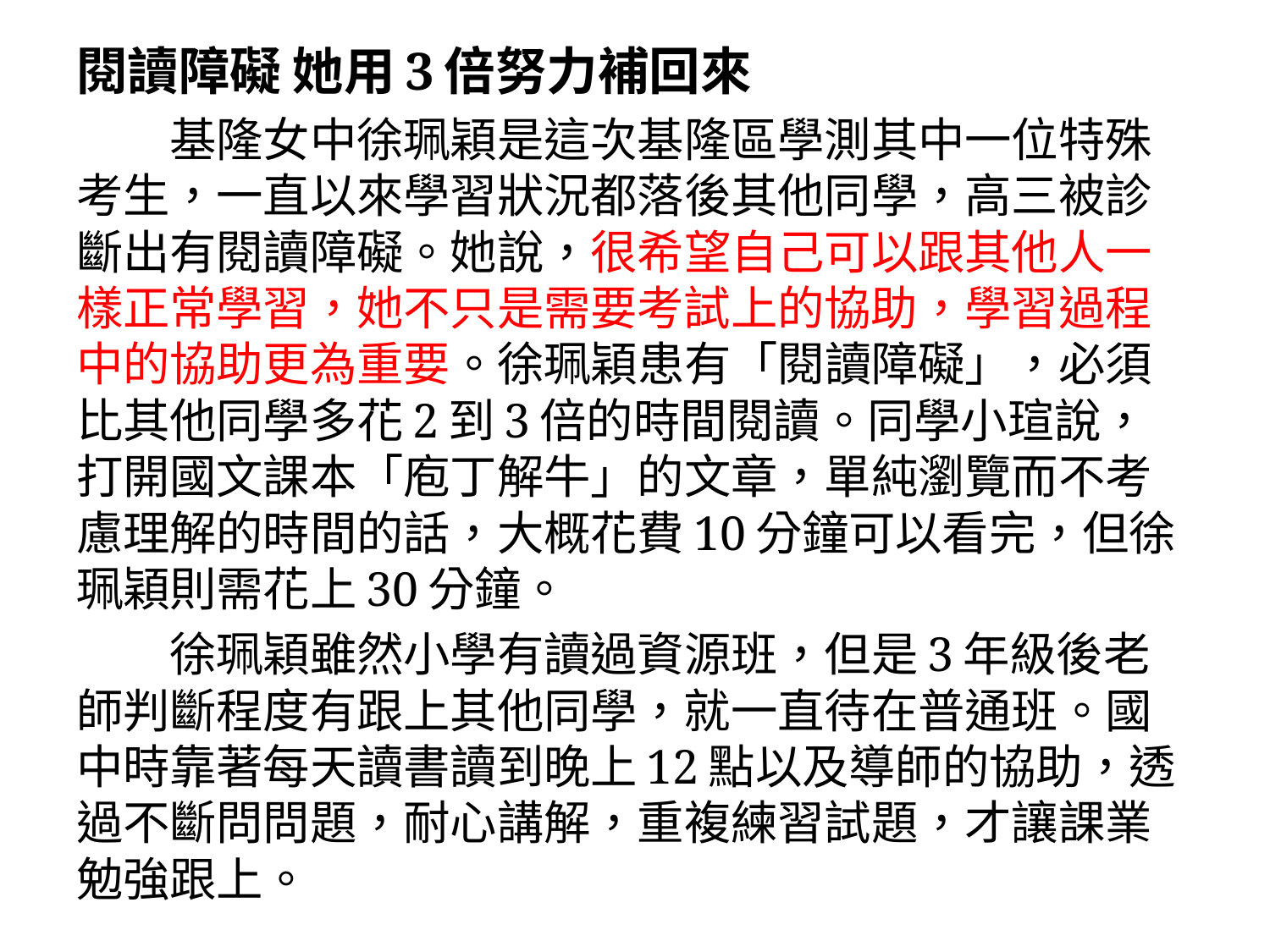

閱讀障礙 她用3倍努力補回來
　　基隆女中徐珮穎是這次基隆區學測其中一位特殊考生，一直以來學習狀況都落後其他同學，高三被診斷出有閱讀障礙。她說，很希望自己可以跟其他人一樣正常學習，她不只是需要考試上的協助，學習過程中的協助更為重要。徐珮穎患有「閱讀障礙」，必須比其他同學多花2到3倍的時間閱讀。同學小瑄說，打開國文課本「庖丁解牛」的文章，單純瀏覽而不考慮理解的時間的話，大概花費10分鐘可以看完，但徐珮穎則需花上30分鐘。
　　徐珮穎雖然小學有讀過資源班，但是3年級後老師判斷程度有跟上其他同學，就一直待在普通班。國中時靠著每天讀書讀到晚上12點以及導師的協助，透過不斷問問題，耐心講解，重複練習試題，才讓課業勉強跟上。